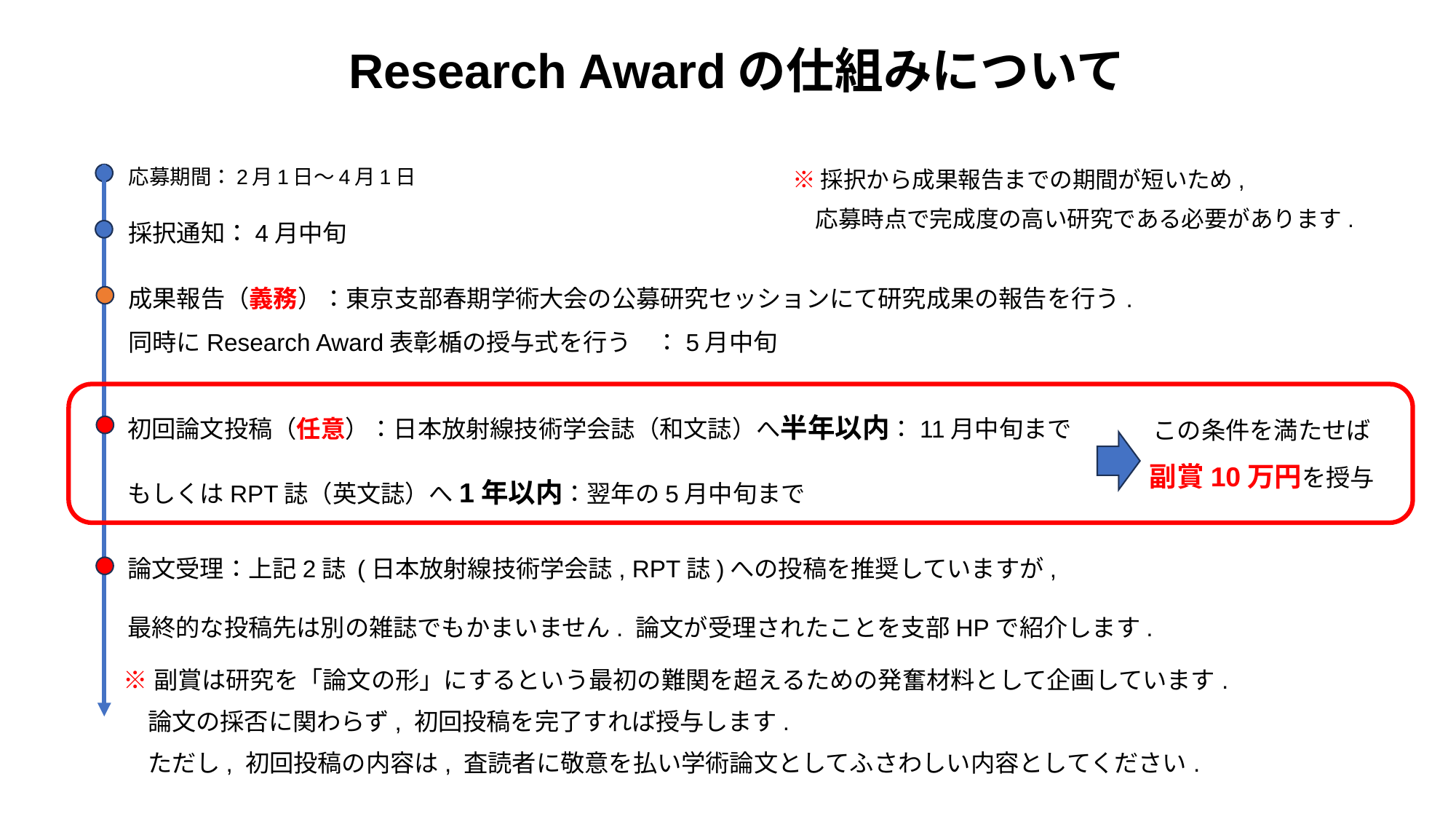

# Research Awardの仕組みについて
応募期間：2月1日〜4月1日
※採択から成果報告までの期間が短いため,
　応募時点で完成度の高い研究である必要があります.

採択通知：4月中旬

成果報告（義務）：東京支部春期学術大会の公募研究セッションにて研究成果の報告を行う. 同時にResearch Award表彰楯の授与式を行う　：5月中旬

初回論文投稿（任意）：日本放射線技術学会誌（和文誌）へ半年以内：11月中旬まで
もしくはRPT誌（英文誌）へ1年以内：翌年の5月中旬まで
この条件を満たせば
副賞10万円を授与

論文受理：上記2誌 (日本放射線技術学会誌, RPT誌)への投稿を推奨していますが,
最終的な投稿先は別の雑誌でもかまいません. 論文が受理されたことを支部HPで紹介します.

※副賞は研究を「論文の形」にするという最初の難関を超えるための発奮材料として企画しています.
　論文の採否に関わらず, 初回投稿を完了すれば授与します.
　ただし, 初回投稿の内容は, 査読者に敬意を払い学術論文としてふさわしい内容としてください.